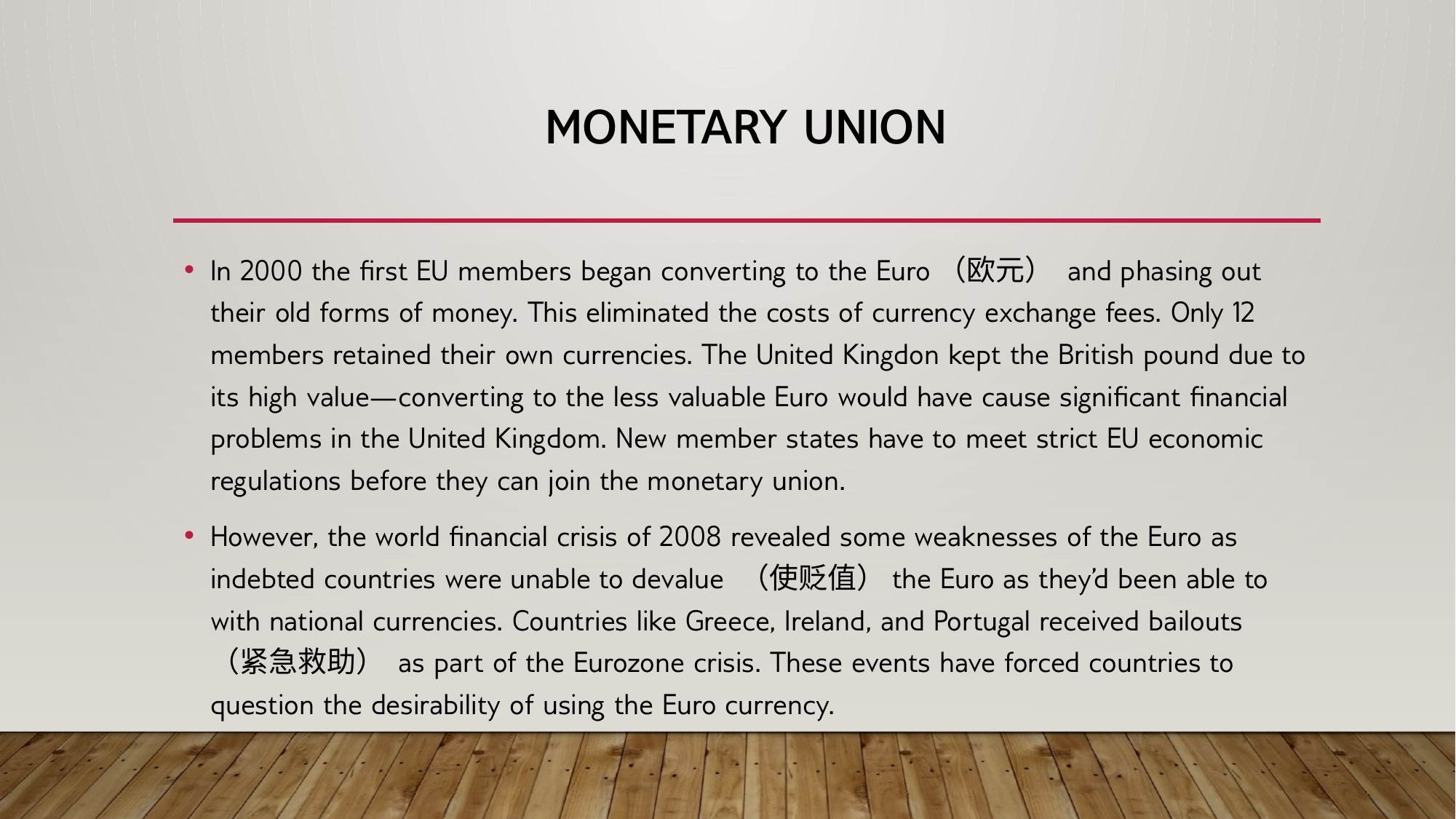

# Monetary union
In 2000 the first EU members began converting to the Euro（欧元） and phasing out their old forms of money. This eliminated the costs of currency exchange fees. Only 12 members retained their own currencies. The United Kingdon kept the British pound due to its high value—converting to the less valuable Euro would have cause significant financial problems in the United Kingdom. New member states have to meet strict EU economic regulations before they can join the monetary union.
However, the world financial crisis of 2008 revealed some weaknesses of the Euro as indebted countries were unable to devalue （使贬值）the Euro as they’d been able to with national currencies. Countries like Greece, Ireland, and Portugal received bailouts（紧急救助） as part of the Eurozone crisis. These events have forced countries to question the desirability of using the Euro currency.